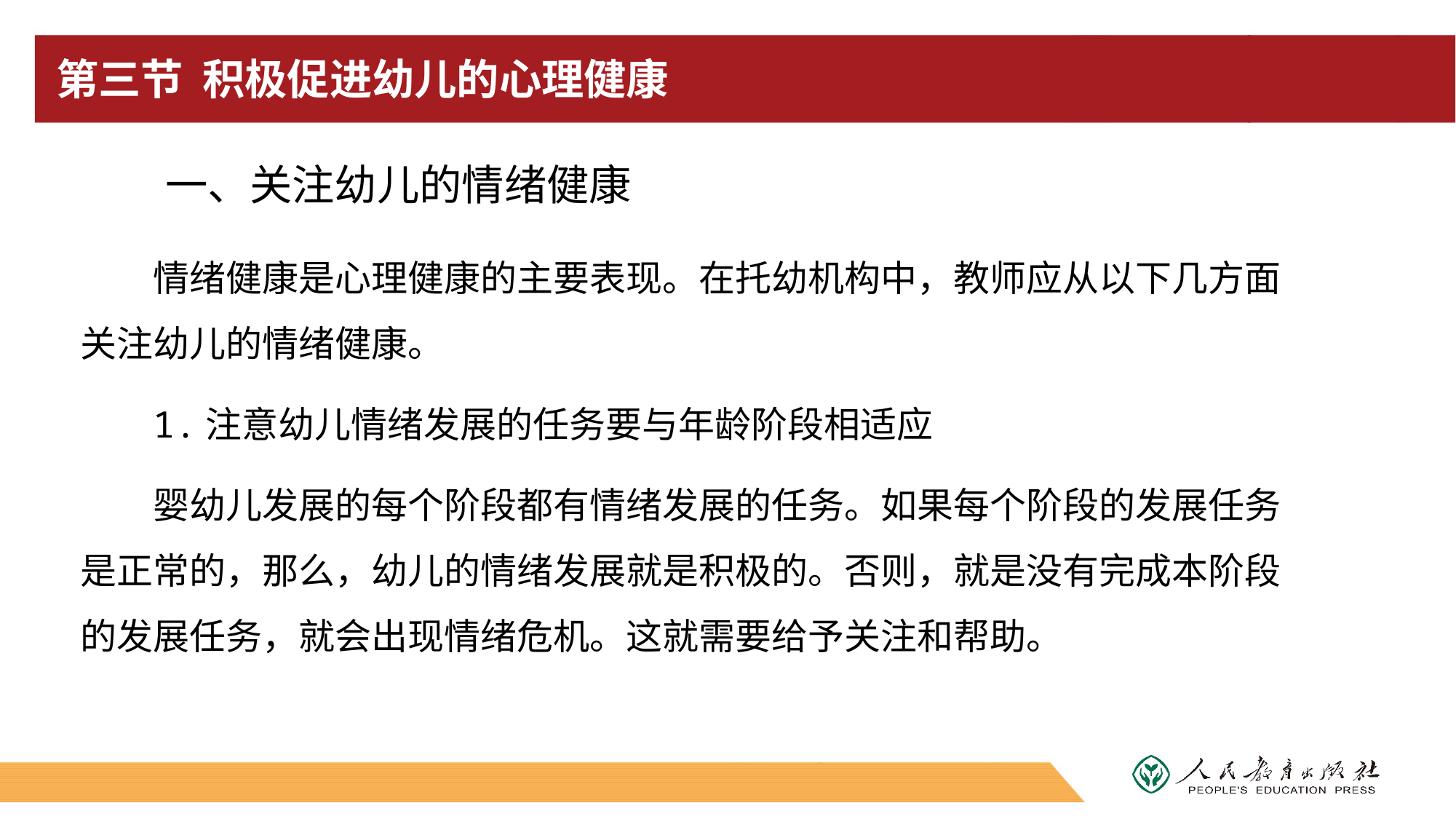

# 第三节  积极促进幼儿的心理健康
一、关注幼儿的情绪健康
情绪健康是心理健康的主要表现。在托幼机构中，教师应从以下几方面关注幼儿的情绪健康。
1.注意幼儿情绪发展的任务要与年龄阶段相适应
婴幼儿发展的每个阶段都有情绪发展的任务。如果每个阶段的发展任务是正常的，那么，幼儿的情绪发展就是积极的。否则，就是没有完成本阶段的发展任务，就会出现情绪危机。这就需要给予关注和帮助。